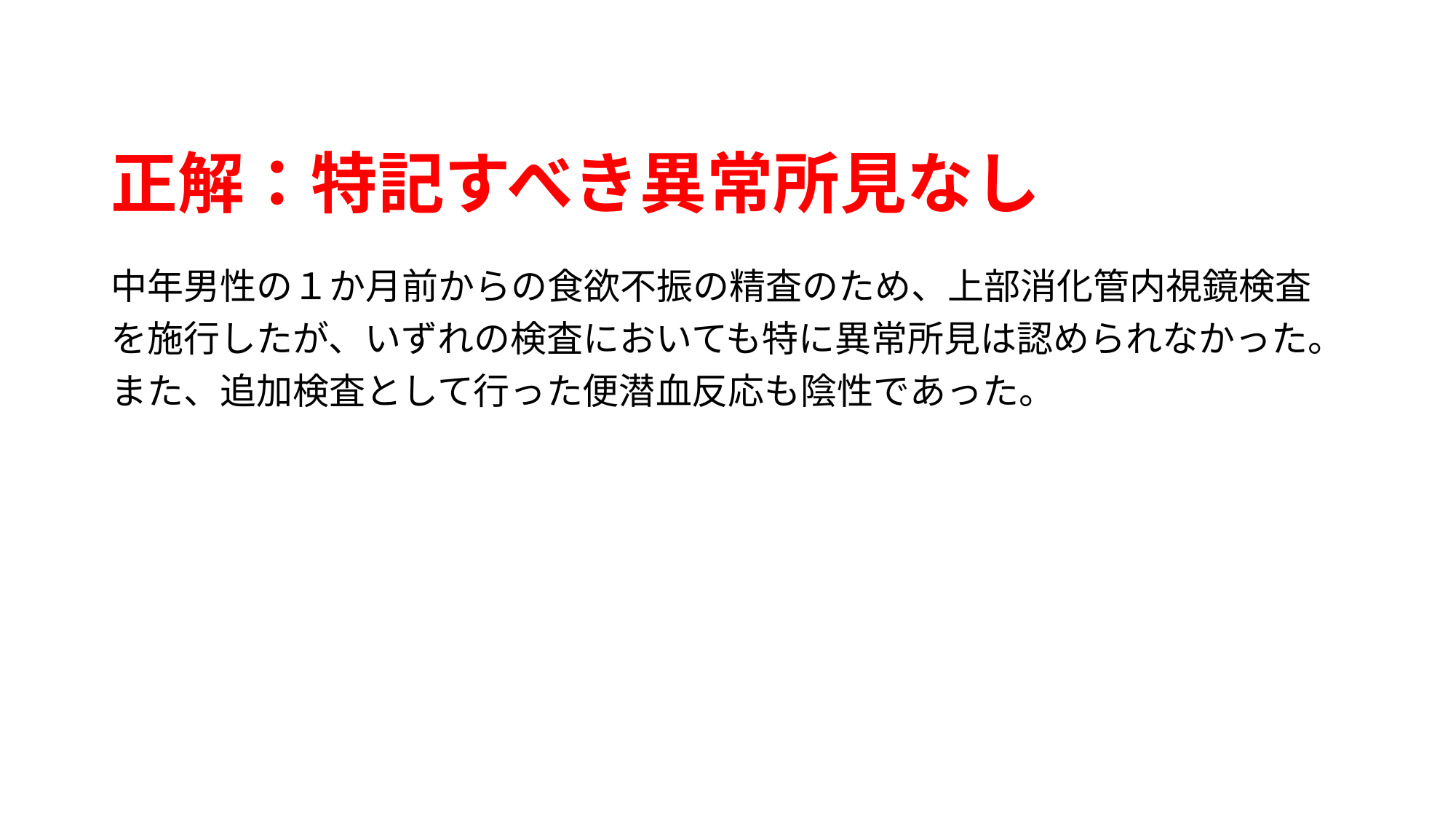

# 正解：特記すべき異常所見なし
中年男性の１か月前からの食欲不振の精査のため、上部消化管内視鏡検査を施行したが、いずれの検査においても特に異常所見は認められなかった。また、追加検査として行った便潜血反応も陰性であった。